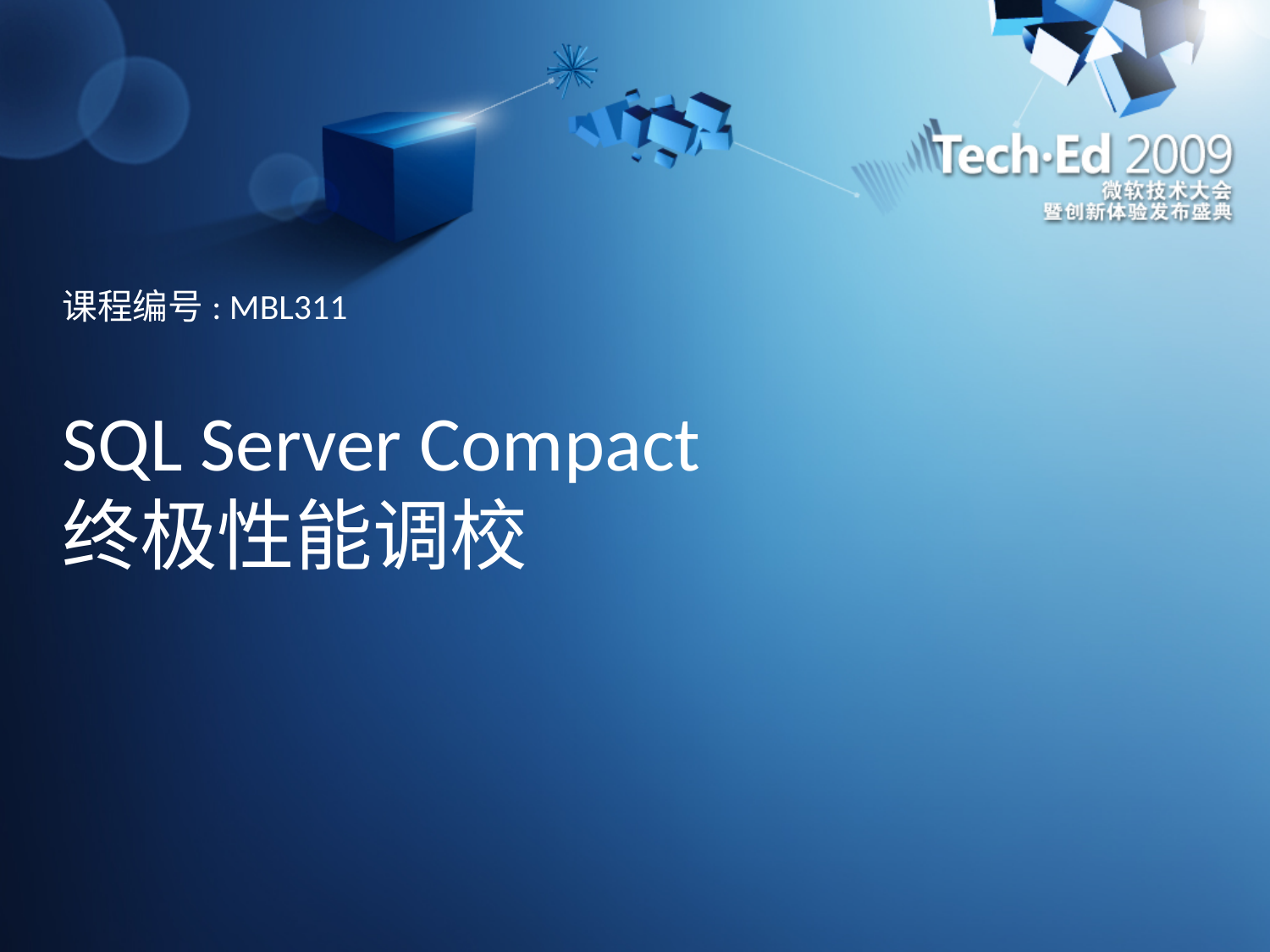

课程编号: MBL311
# SQL Server Compact 终极性能调校